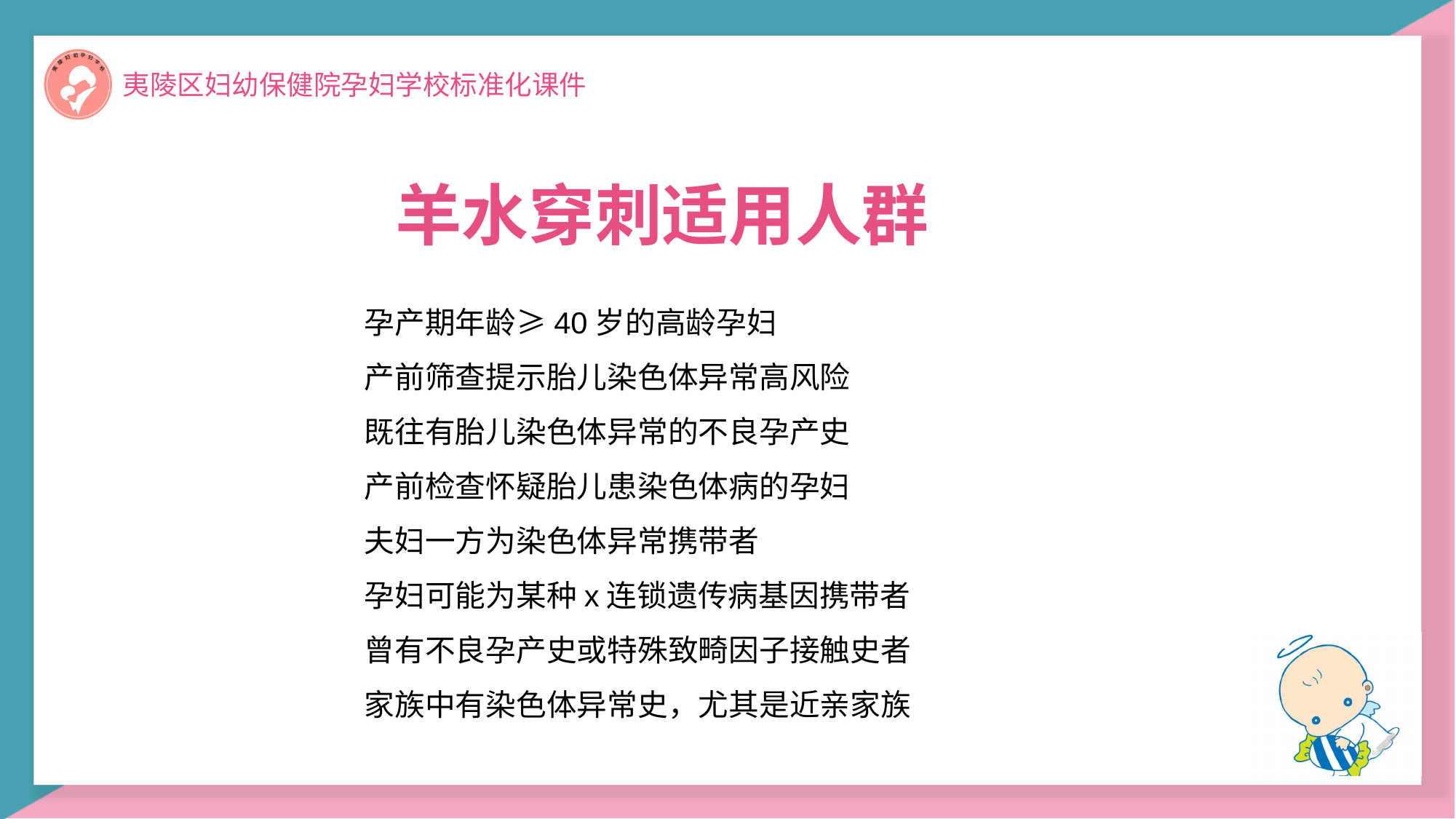

羊水穿刺适用人群
孕产期年龄≥40岁的高龄孕妇
产前筛查提示胎儿染色体异常高风险
既往有胎儿染色体异常的不良孕产史
产前检查怀疑胎儿患染色体病的孕妇
夫妇一方为染色体异常携带者
孕妇可能为某种x连锁遗传病基因携带者
曾有不良孕产史或特殊致畸因子接触史者
家族中有染色体异常史，尤其是近亲家族